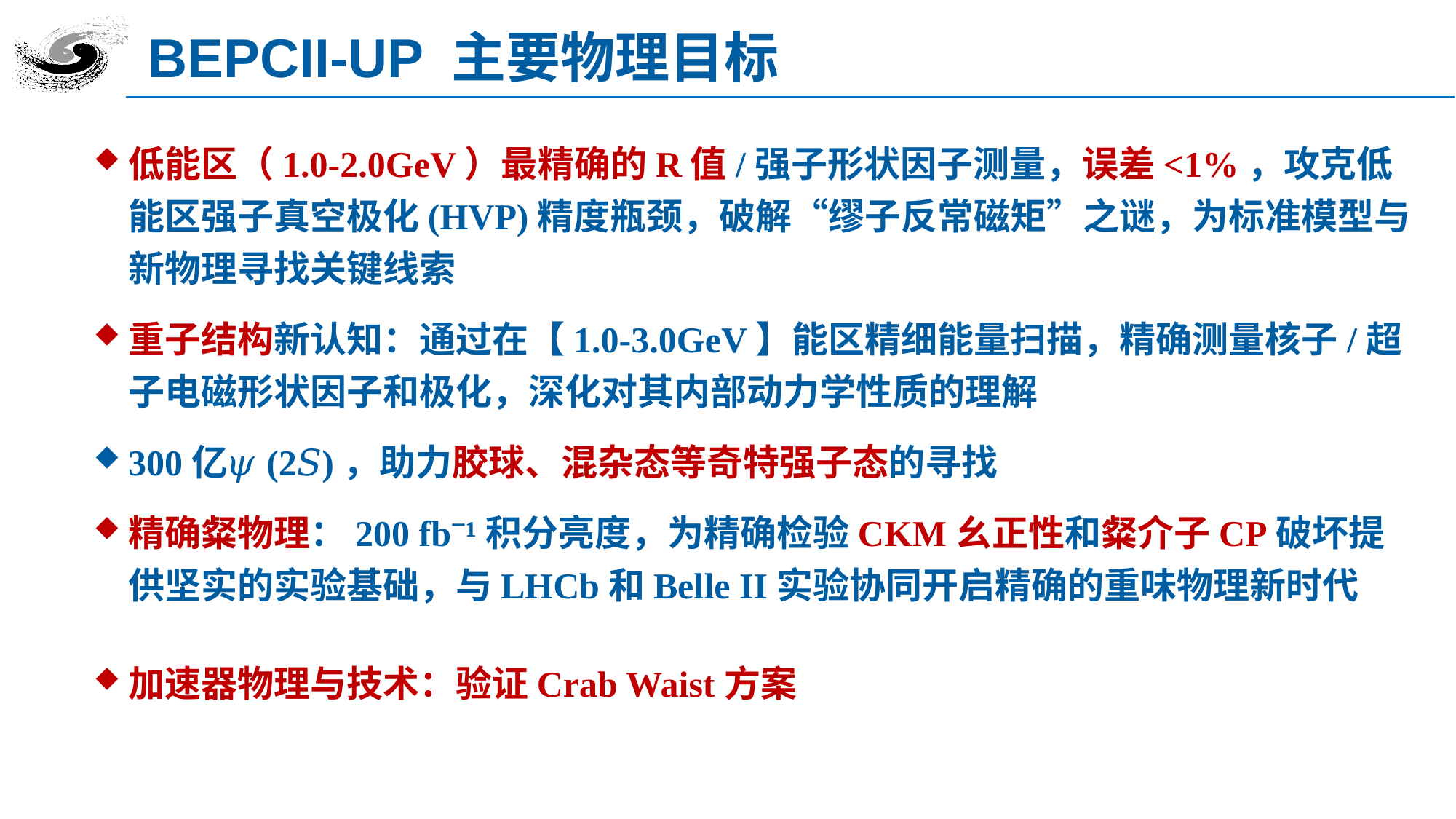

# BEPCII-UP 主要物理目标
低能区（1.0-2.0GeV）最精确的R值/强子形状因子测量，误差<1%，攻克低能区强子真空极化(HVP)精度瓶颈，破解“缪子反常磁矩”之谜，为标准模型与新物理寻找关键线索
重子结构新认知：通过在【1.0-3.0GeV】能区精细能量扫描，精确测量核子/超子电磁形状因子和极化，深化对其内部动力学性质的理解
300亿𝜓(2𝑆)，助力胶球、混杂态等奇特强子态的寻找
精确粲物理：200 fb⁻¹积分亮度，为精确检验CKM幺正性和粲介子CP破坏提供坚实的实验基础，与LHCb和Belle II实验协同开启精确的重味物理新时代
加速器物理与技术：验证Crab Waist方案